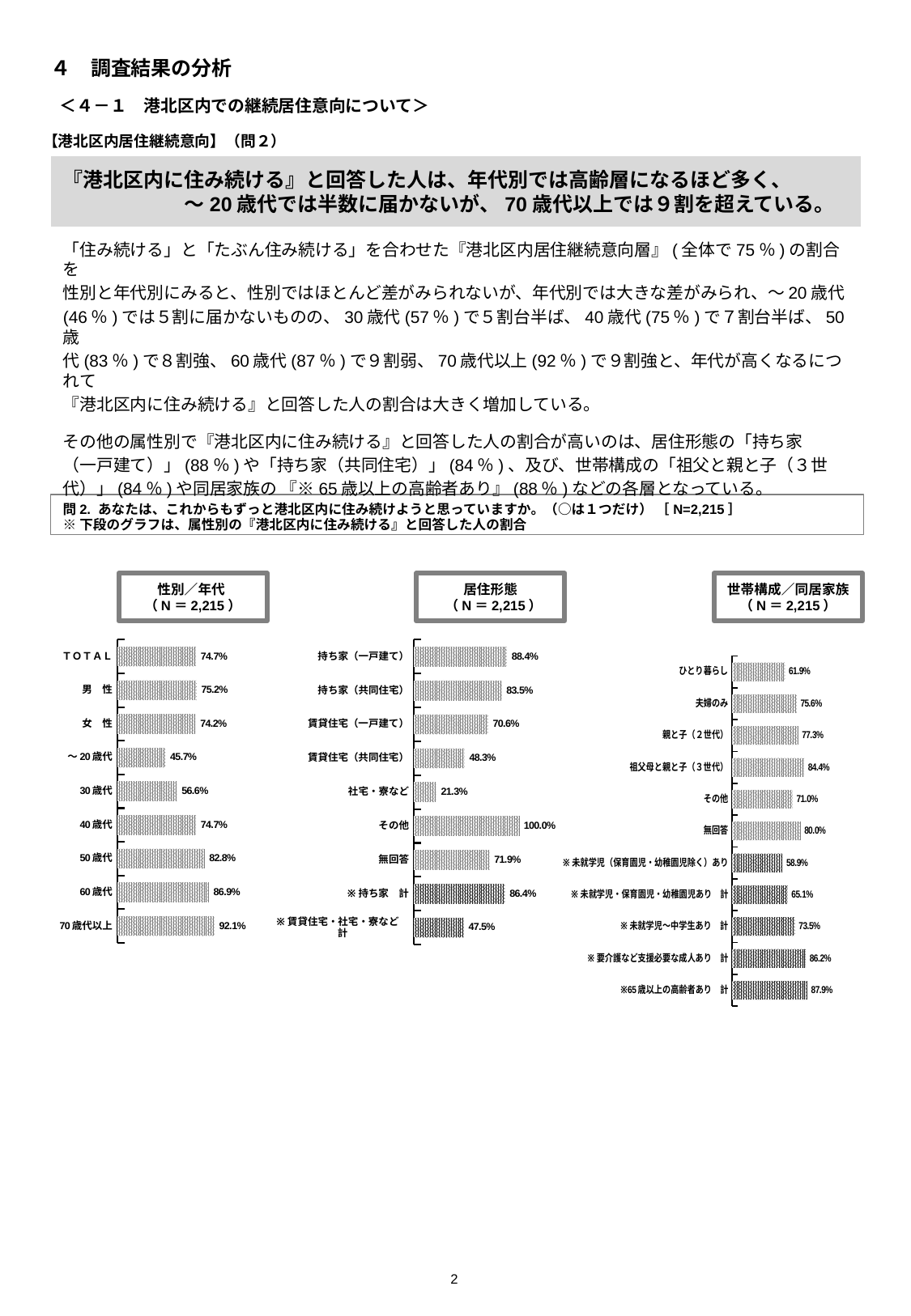

４　調査結果の分析
＜４－１　港北区内での継続居住意向について＞
【港北区内居住継続意向】（問２）
# 『港北区内に住み続ける』と回答した人は、年代別では高齢層になるほど多く、 　　　　　　～20歳代では半数に届かないが、70歳代以上では９割を超えている。
「住み続ける」と「たぶん住み続ける」を合わせた『港北区内居住継続意向層』(全体で75％)の割合を
性別と年代別にみると、性別ではほとんど差がみられないが、年代別では大きな差がみられ、～20歳代
(46％)では５割に届かないものの、30歳代(57％)で５割台半ば、40歳代(75％)で７割台半ば、50歳
代(83％)で８割強、60歳代(87％)で９割弱、70歳代以上(92％)で９割強と、年代が高くなるにつれて
『港北区内に住み続ける』と回答した人の割合は大きく増加している。

その他の属性別で『港北区内に住み続ける』と回答した人の割合が高いのは、居住形態の「持ち家
（一戸建て）」(88％)や「持ち家（共同住宅）」(84％)、及び、世帯構成の「祖父と親と子（３世
代）」(84％)や同居家族の 『※65歳以上の高齢者あり』(88％)などの各層となっている。
問2. あなたは、これからもずっと港北区内に住み続けようと思っていますか。（○は１つだけ） ［N=2,215］
※下段のグラフは、属性別の『港北区内に住み続ける』と回答した人の割合

性別／年代
（N＝2,215）
居住形態
 （N＝2,215）
世帯構成／同居家族 （N＝2,215）

### Chart

| Category |  |
|---|---|
| ＴＯＴＡＬ | 0.746726862302485 |
| 男　性 | 0.752455795677801 |
| 女　性 | 0.742449664429532 |
| ～20歳代 | 0.457399103139013 |
| 30歳代 | 0.565789473684212 |
| 40歳代 | 0.746958637469589 |
| 50歳代 | 0.827586206896551 |
| 60歳代 | 0.868656716417911 |
| 70歳代以上 | 0.920600858369101 |

### Chart

| Category |  |
|---|---|
| 持ち家（一戸建て） | 0.884315906562848 |
| 持ち家（共同住宅） | 0.835483870967742 |
| 賃貸住宅（一戸建て） | 0.705882352941177 |
| 賃貸住宅（共同住宅） | 0.482698961937717 |
| 社宅・寮など | 0.212765957446808 |
| その他 | 1.0 |
| 無回答 | 0.718750000000001 |
| ※持ち家　計 | 0.864384463462805 |
| ※賃貸住宅・社宅・寮など　計 | 0.47496206373293 |

### Chart

| Category |  |
|---|---|
| ひとり暮らし | 0.61904761904762 |
| 夫婦のみ | 0.756410256410256 |
| 親と子（２世代） | 0.772511848341231 |
| 祖父母と親と子（３世代） | 0.843750000000001 |
| その他 | 0.709677419354841 |
| 無回答 | 0.8 |
| ※未就学児（保育園児・幼稚園児除く）あり | 0.588832487309644 |
| ※未就学児・保育園児・幼稚園児あり　計 | 0.65109034267913 |
| ※未就学児～中学生あり　計 | 0.734962406015038 |
| ※要介護など支援必要な成人あり　計 | 0.861635220125788 |
| ※65歳以上の高齢者あり　計 | 0.879372738238843 |
2